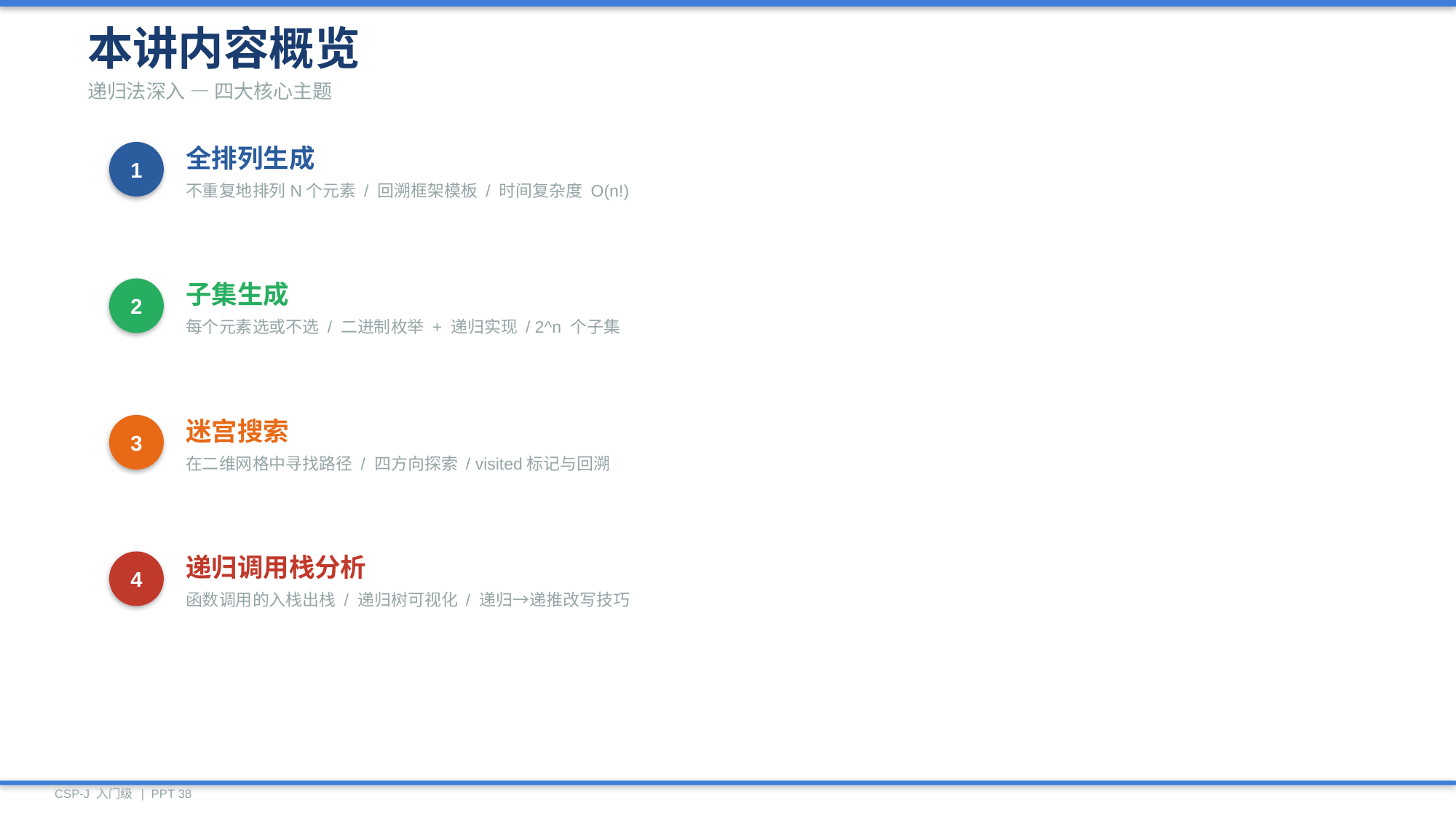

本讲内容概览
递归法深入 — 四大核心主题
1
全排列生成
不重复地排列N个元素 / 回溯框架模板 / 时间复杂度 O(n!)
2
子集生成
每个元素选或不选 / 二进制枚举 + 递归实现 / 2^n 个子集
3
迷宫搜索
在二维网格中寻找路径 / 四方向探索 / visited标记与回溯
4
递归调用栈分析
函数调用的入栈出栈 / 递归树可视化 / 递归→递推改写技巧

CSP-J 入门级  |  PPT 38